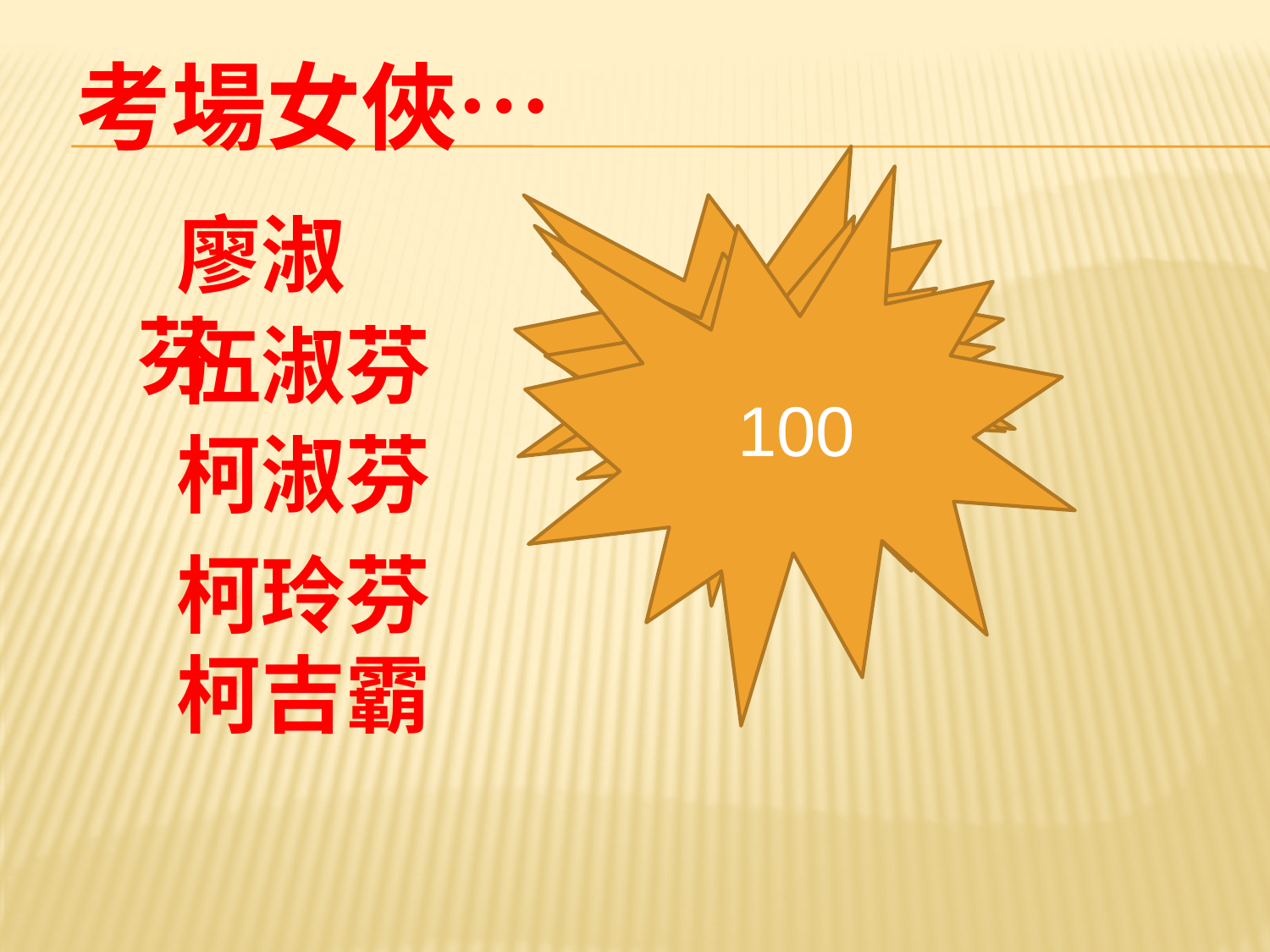

# 考場女俠…
60
100
 廖淑芬
50
0
10
 伍淑芬
 柯淑芬
  柯玲芬
  柯吉霸